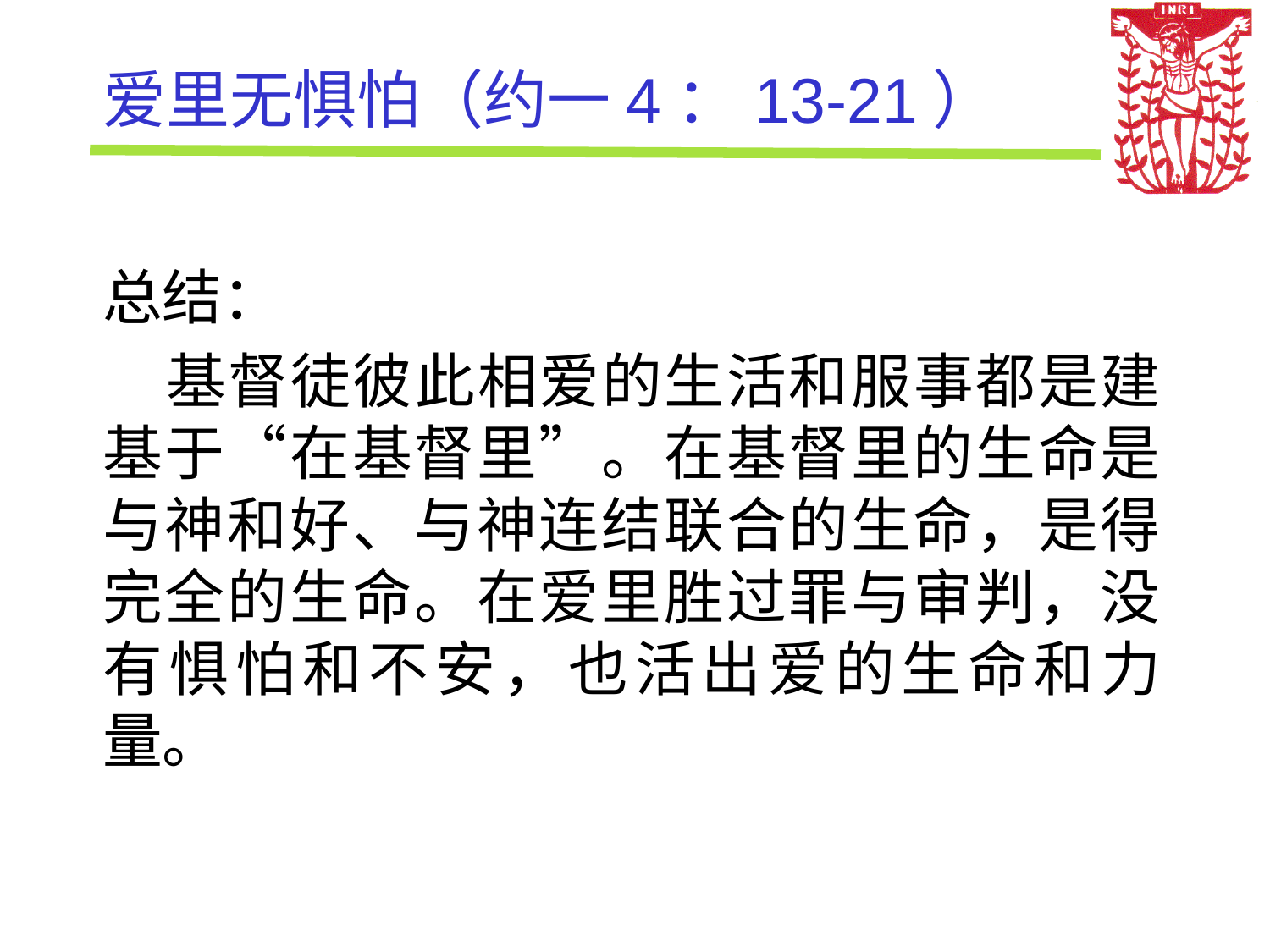

爱里无惧怕（约一4：13-21）

总结：
基督徒彼此相爱的生活和服事都是建基于“在基督里”。在基督里的生命是与神和好、与神连结联合的生命，是得完全的生命。在爱里胜过罪与审判，没有惧怕和不安，也活出爱的生命和力量。